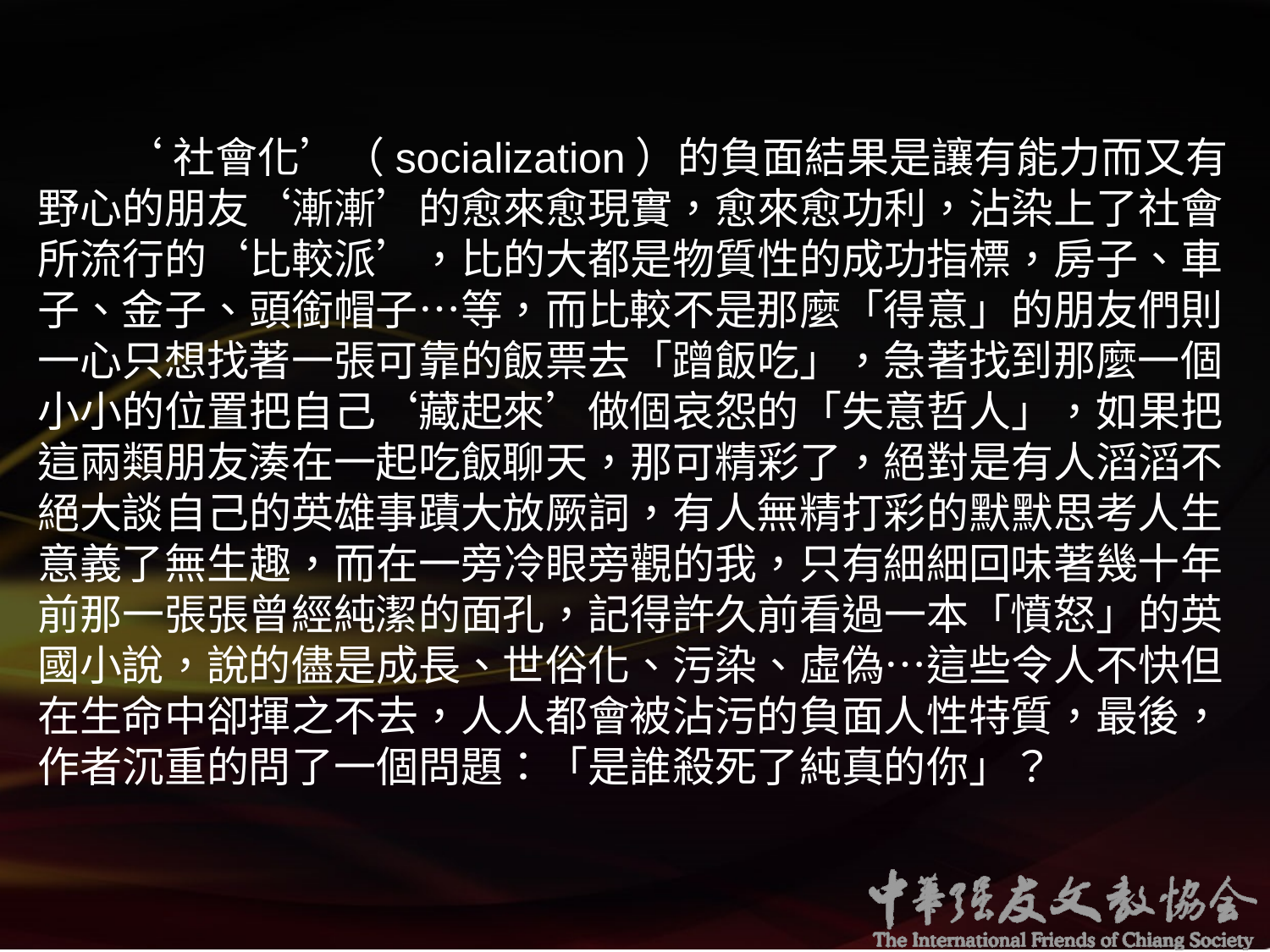

‘社會化’（socialization）的負面結果是讓有能力而又有野心的朋友‘漸漸’的愈來愈現實，愈來愈功利，沾染上了社會所流行的‘比較派’，比的大都是物質性的成功指標，房子、車子、金子、頭銜帽子…等，而比較不是那麼「得意」的朋友們則一心只想找著一張可靠的飯票去「蹭飯吃」，急著找到那麼一個小小的位置把自己‘藏起來’做個哀怨的「失意哲人」，如果把這兩類朋友湊在一起吃飯聊天，那可精彩了，絕對是有人滔滔不絕大談自己的英雄事蹟大放厥詞，有人無精打彩的默默思考人生意義了無生趣，而在一旁冷眼旁觀的我，只有細細回味著幾十年前那一張張曾經純潔的面孔，記得許久前看過一本「憤怒」的英國小說，說的儘是成長、世俗化、污染、虛偽…這些令人不快但在生命中卻揮之不去，人人都會被沾污的負面人性特質，最後，作者沉重的問了一個問題：「是誰殺死了純真的你」？